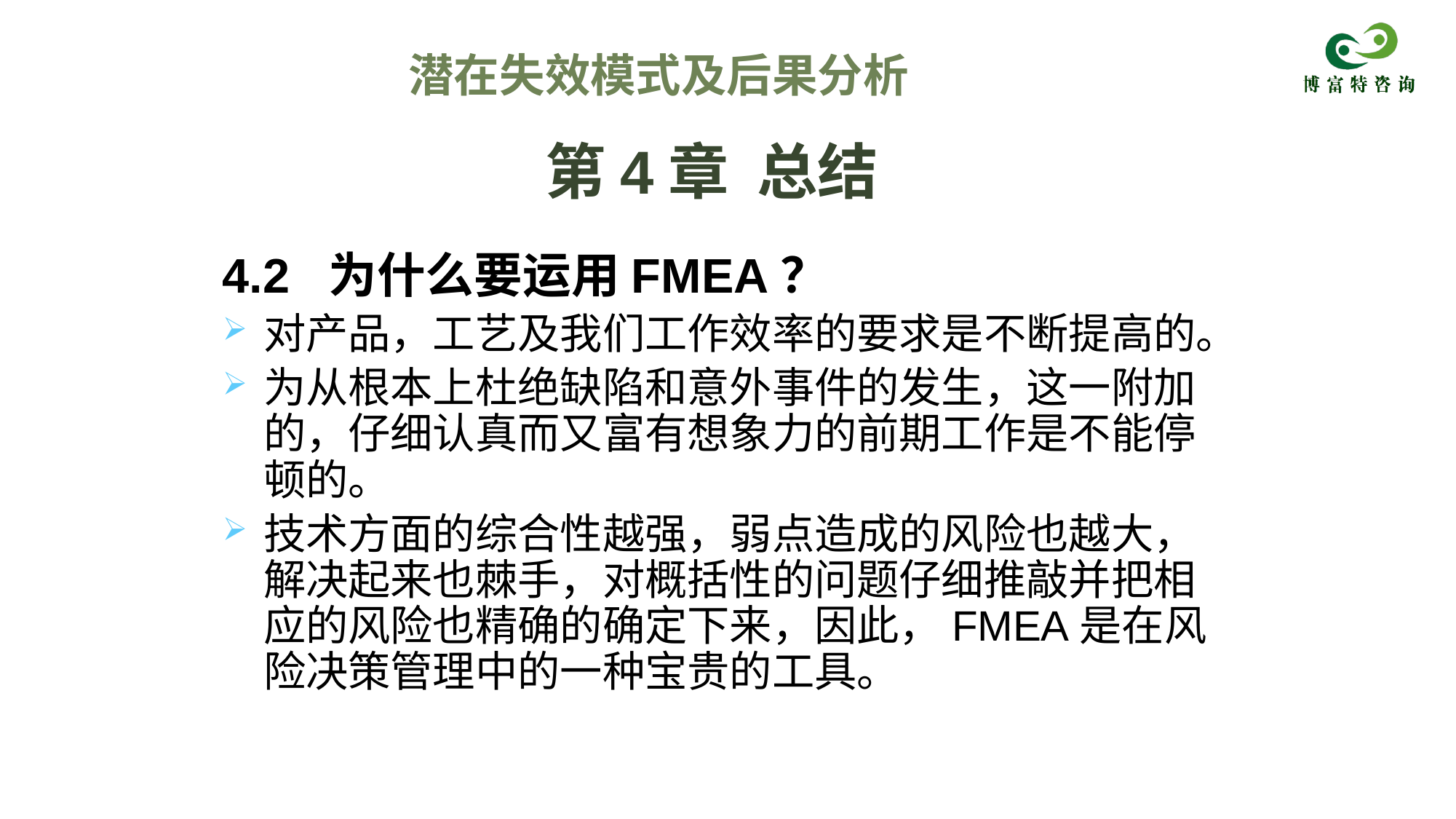

潜在失效模式及后果分析
# 第4章  总结
4.2  为什么要运用FMEA？
对产品，工艺及我们工作效率的要求是不断提高的。
为从根本上杜绝缺陷和意外事件的发生，这一附加的，仔细认真而又富有想象力的前期工作是不能停顿的。
技术方面的综合性越强，弱点造成的风险也越大，解决起来也棘手，对概括性的问题仔细推敲并把相应的风险也精确的确定下来，因此，FMEA是在风险决策管理中的一种宝贵的工具。
86